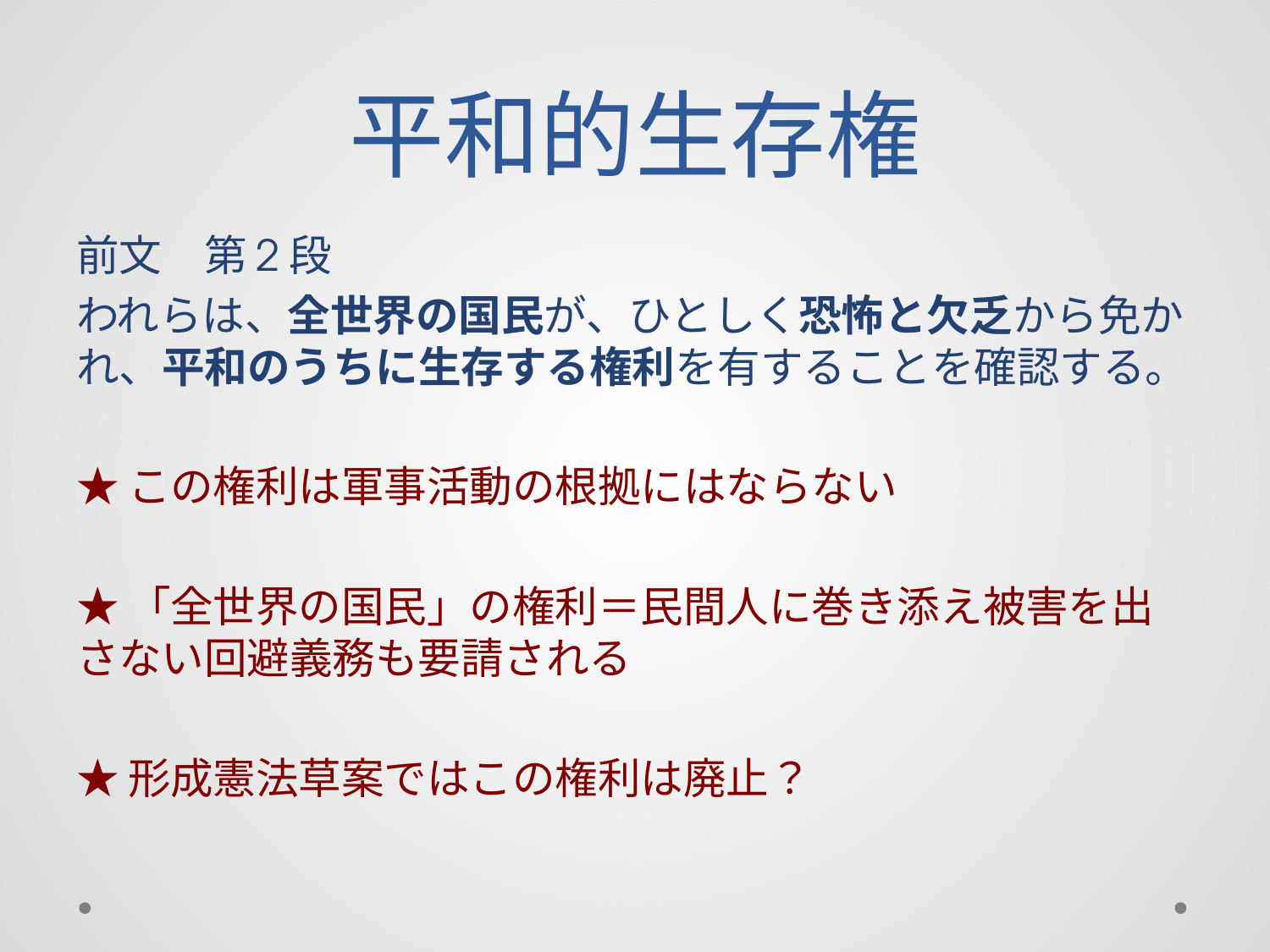

# 平和的生存権
前文　第2段
われらは、全世界の国民が、ひとしく恐怖と欠乏から免かれ、平和のうちに生存する権利を有することを確認する。

★この権利は軍事活動の根拠にはならない

★「全世界の国民」の権利＝民間人に巻き添え被害を出さない回避義務も要請される

★形成憲法草案ではこの権利は廃止？